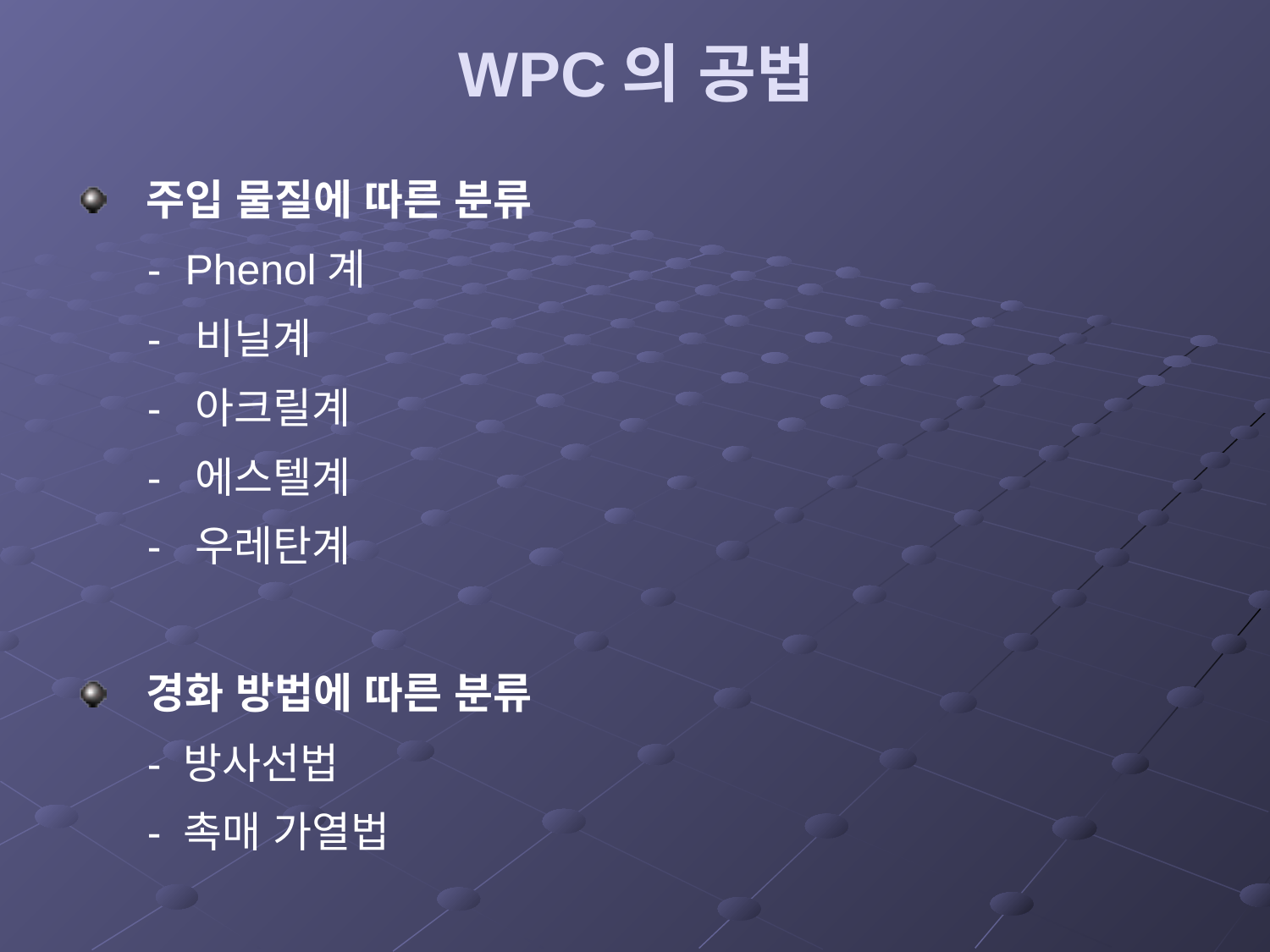

# WPC의 공법
 주입 물질에 따른 분류
      -  Phenol계
      -  비닐계
      -  아크릴계
      -  에스텔계
      -  우레탄계

 경화 방법에 따른 분류
      - 방사선법
      - 촉매 가열법